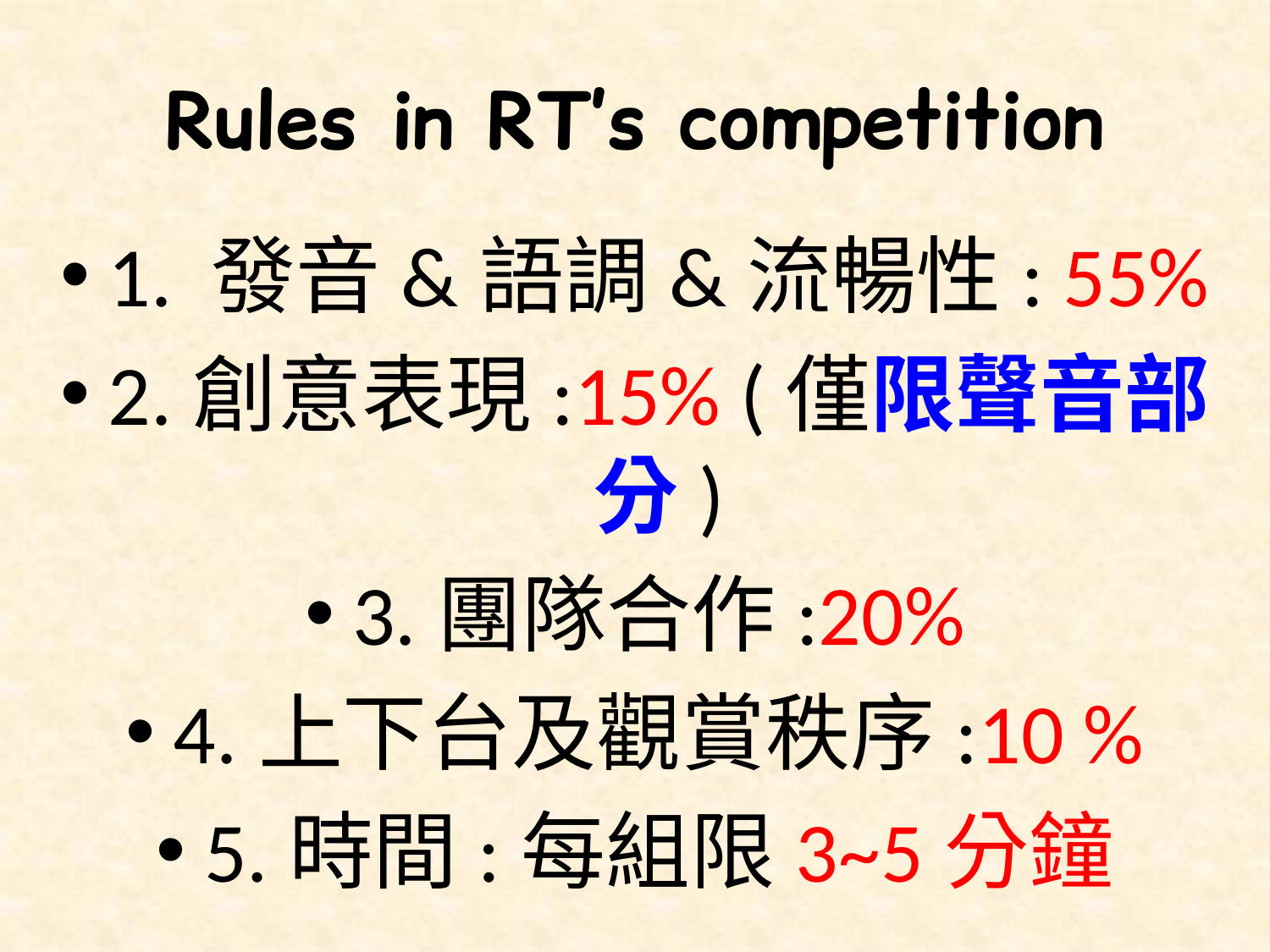

# Rules in RT’s competition
1. 發音&語調&流暢性: 55%
2.創意表現:15% (僅限聲音部分)
3.團隊合作:20%
4.上下台及觀賞秩序:10 %
5.時間:每組限3~5分鐘